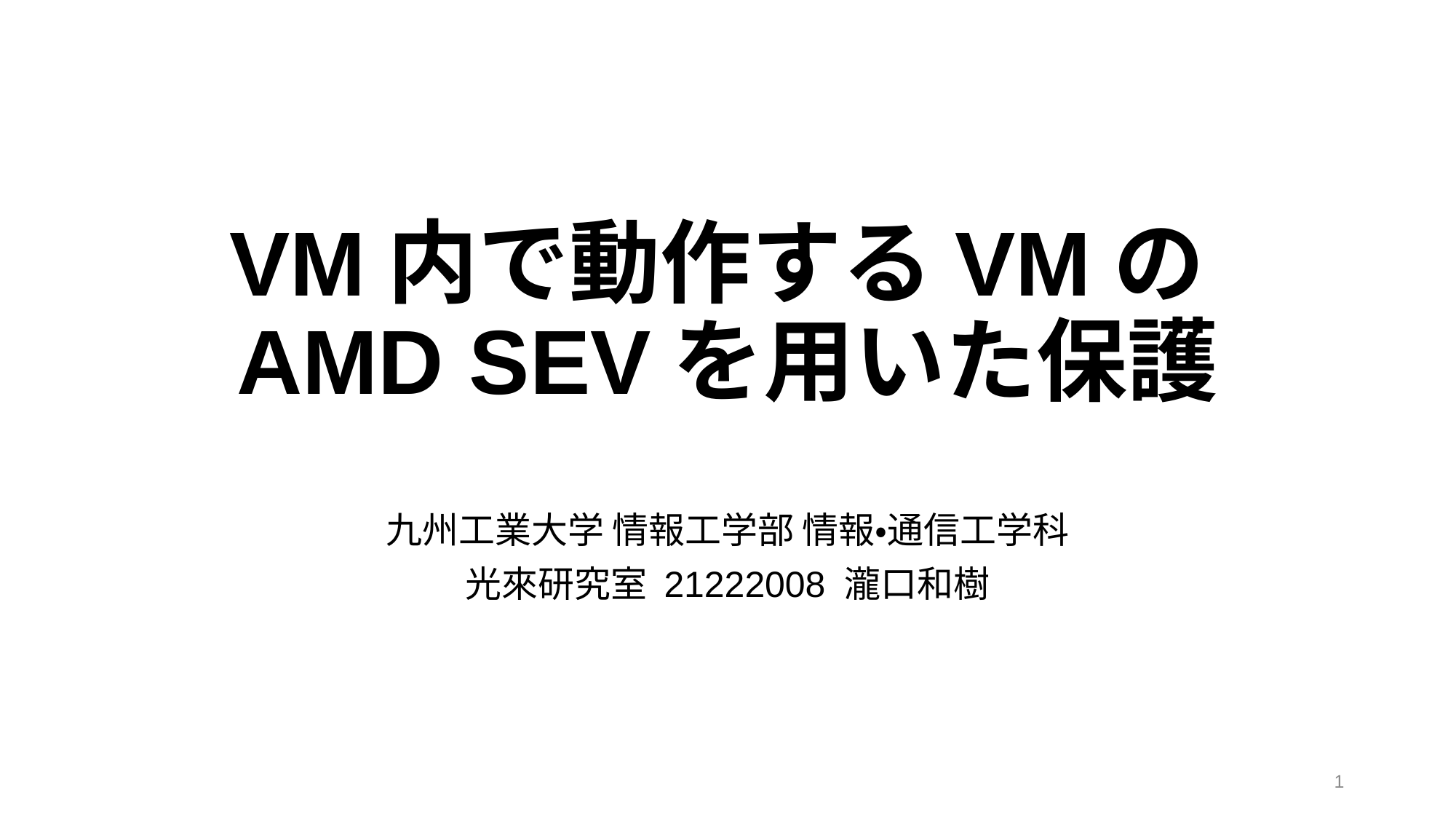

# VM内で動作するVMのAMD SEVを用いた保護
九州工業大学 情報工学部 情報・通信工学科
光來研究室 21222008 瀧口和樹
1